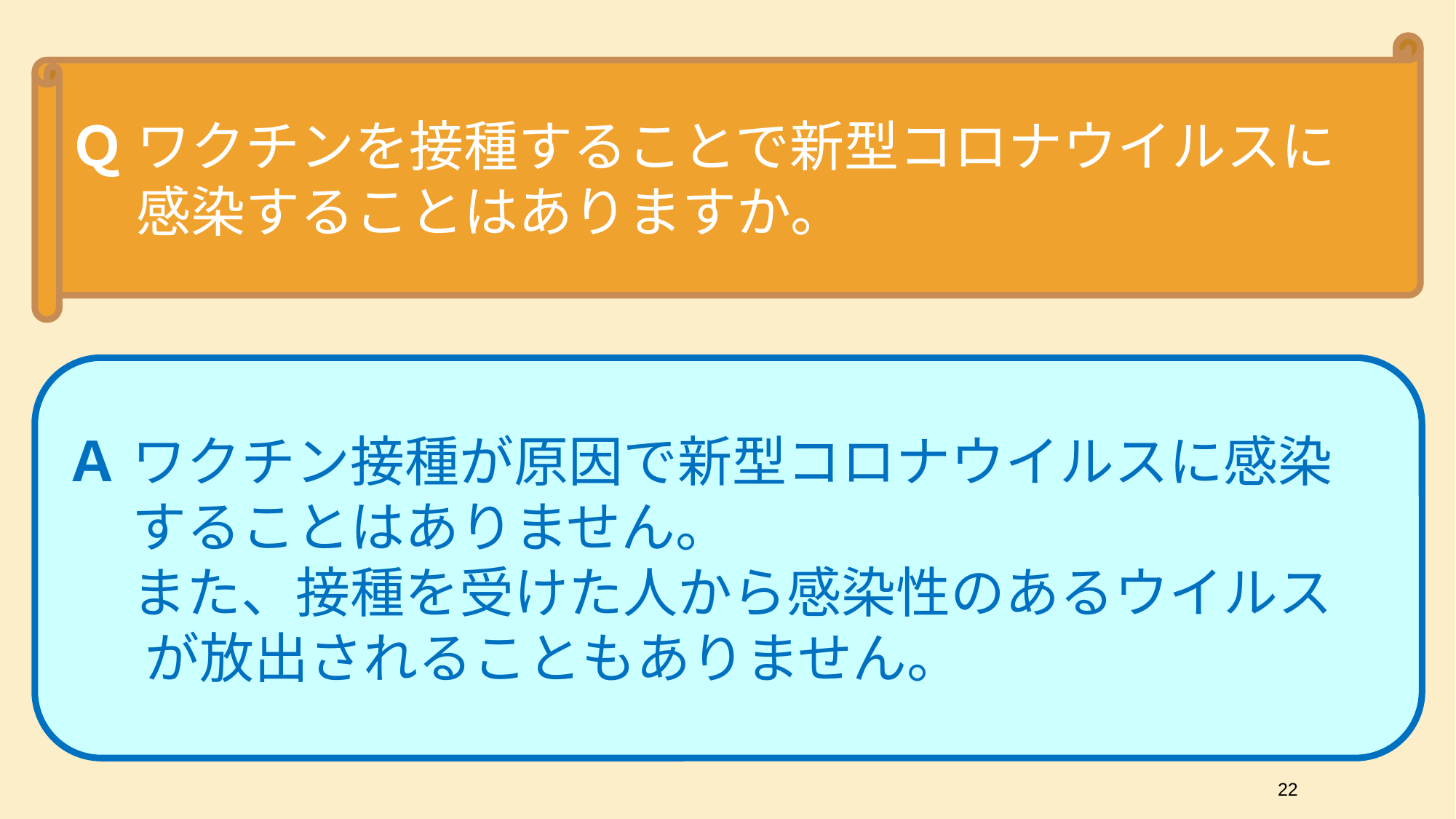

Ｑ ワクチンを接種することで新型コロナウイルスに
　 感染することはありますか。
Ａ ワクチン接種が原因で新型コロナウイルスに感染
　 することはありません。
　 また、接種を受けた人から感染性のあるウイルス
 　が放出されることもありません。
22